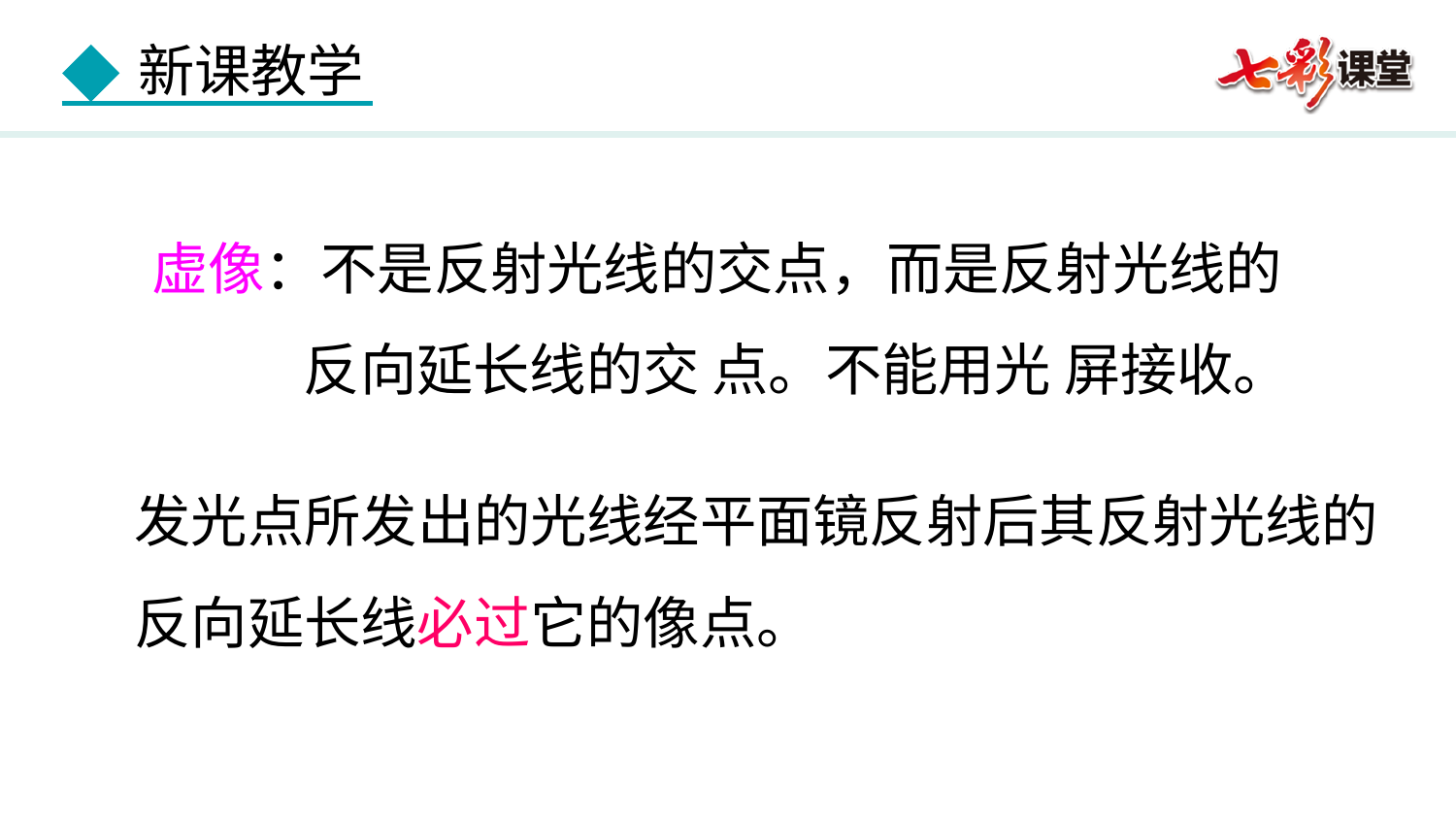

虚像：不是反射光线的交点，而是反射光线的
           反向延长线的交 点。不能用光 屏接收。
发光点所发出的光线经平面镜反射后其反射光线的反向延长线必过它的像点。